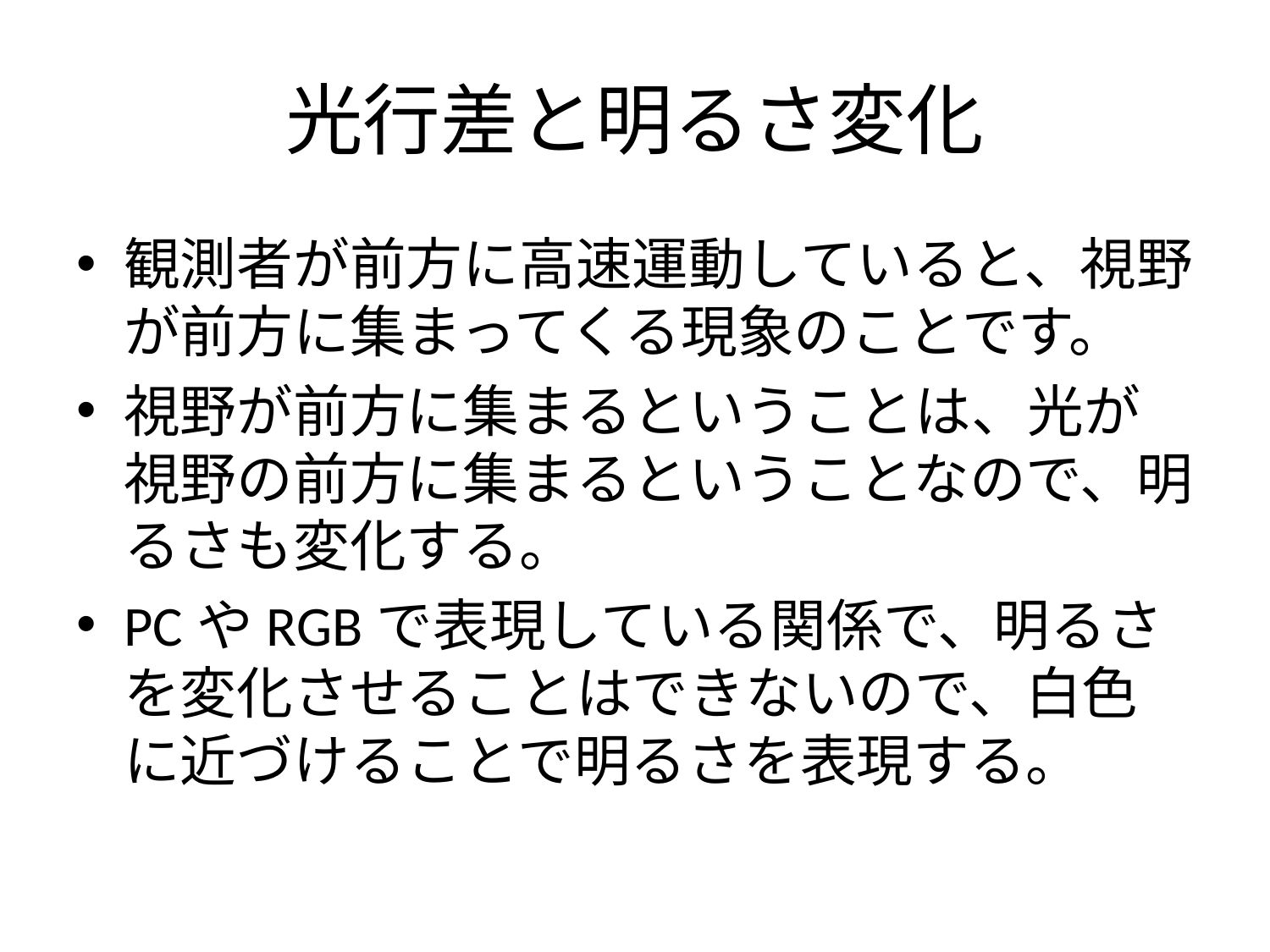

# 光行差と明るさ変化
観測者が前方に高速運動していると、視野が前方に集まってくる現象のことです。
視野が前方に集まるということは、光が視野の前方に集まるということなので、明るさも変化する。
PCやRGBで表現している関係で、明るさを変化させることはできないので、白色に近づけることで明るさを表現する。